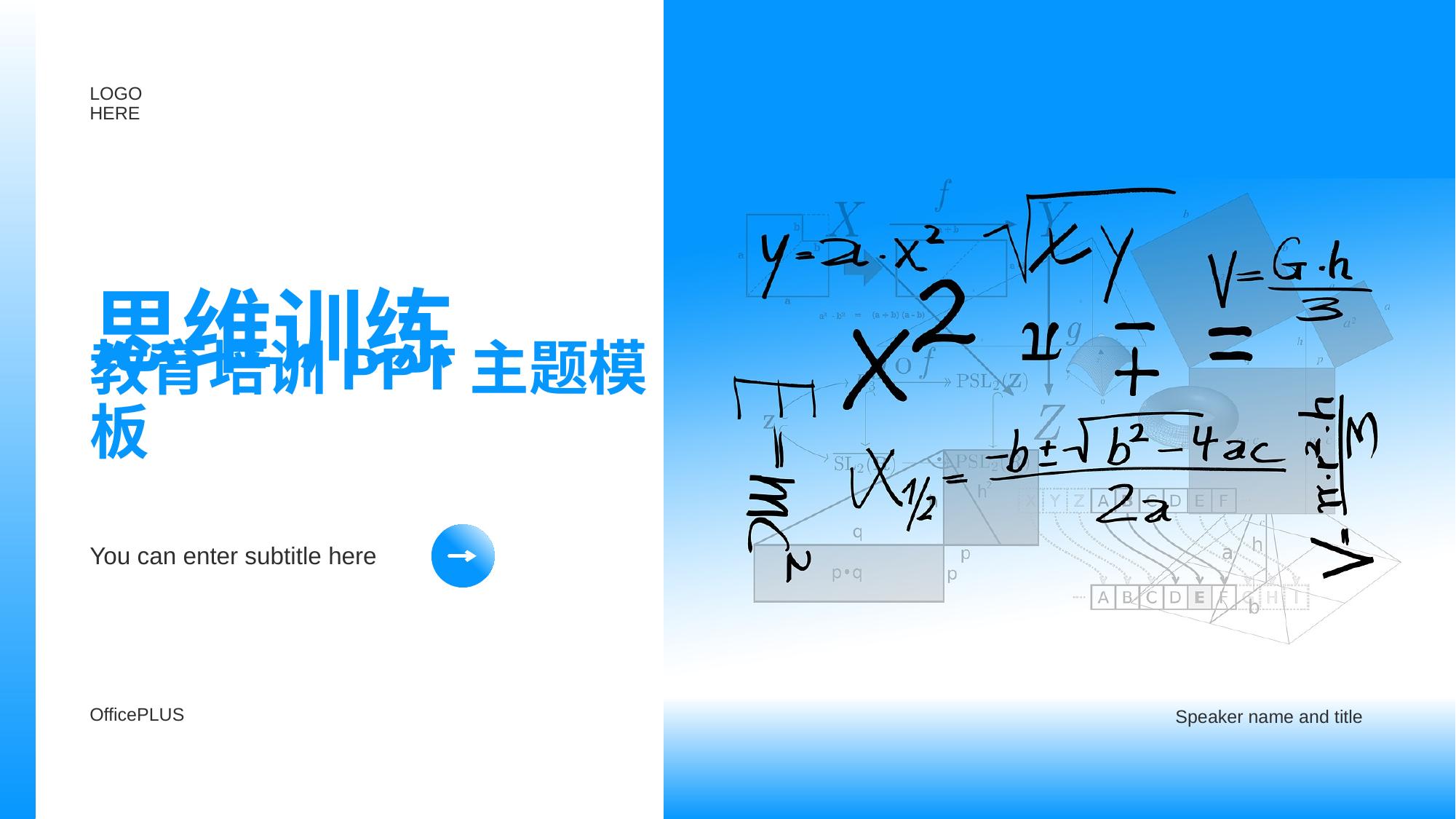

LOGO HERE
思维训练
# 教育培训PPT主题模板

You can enter subtitle here
OfficePLUS
Speaker name and title